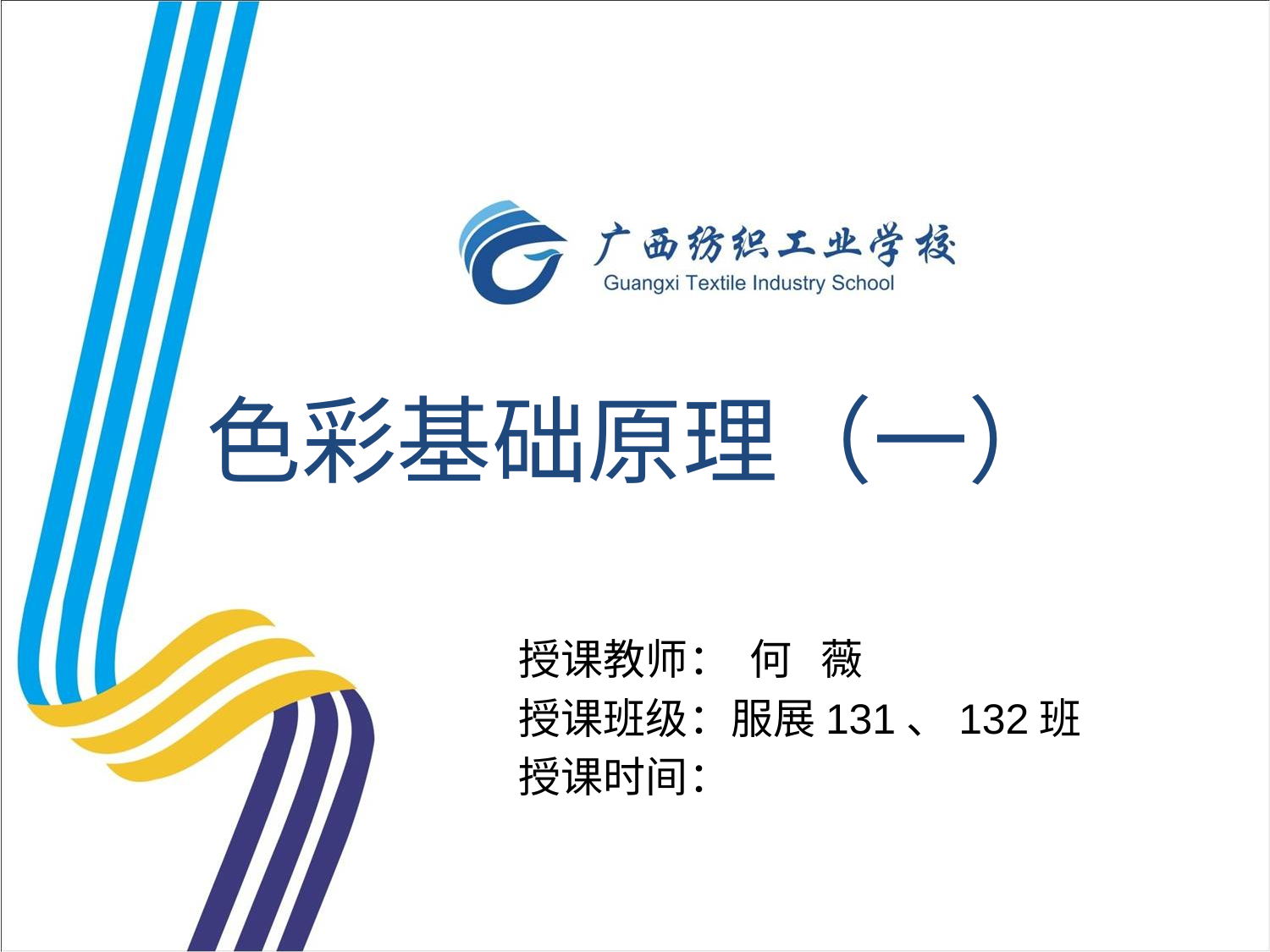

# 色彩基础原理（一）
                  授课教师：  何   薇
                  授课班级：服展131、132班
                  授课时间：